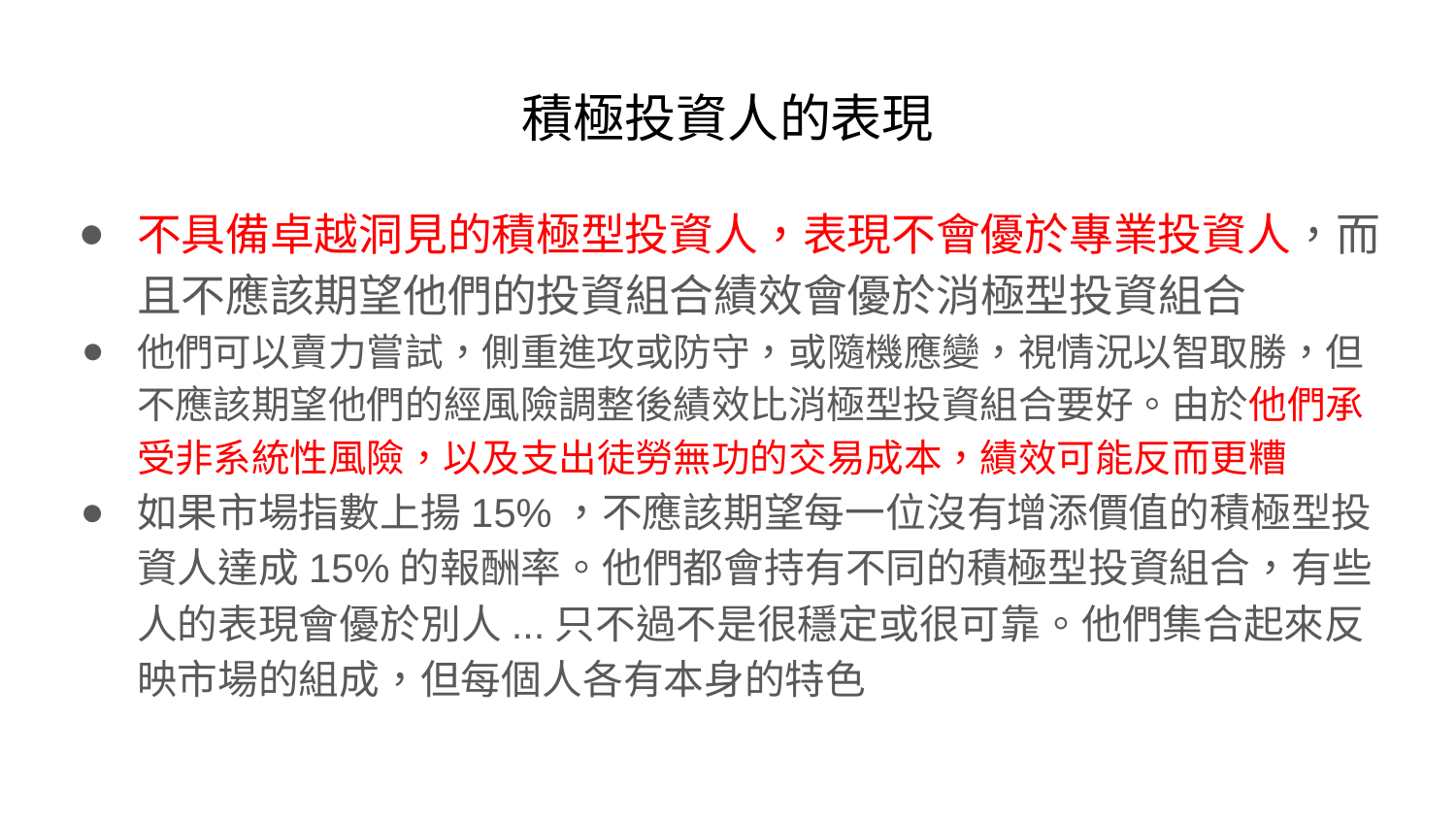

# 積極投資人的表現
不具備卓越洞見的積極型投資人，表現不會優於專業投資人，而且不應該期望他們的投資組合績效會優於消極型投資組合
他們可以賣力嘗試，側重進攻或防守，或隨機應變，視情況以智取勝，但不應該期望他們的經風險調整後績效比消極型投資組合要好。由於他們承受非系統性風險，以及支出徒勞無功的交易成本，績效可能反而更糟
如果市場指數上揚15%，不應該期望每一位沒有增添價值的積極型投資人達成15%的報酬率。他們都會持有不同的積極型投資組合，有些人的表現會優於別人...只不過不是很穩定或很可靠。他們集合起來反映市場的組成，但每個人各有本身的特色